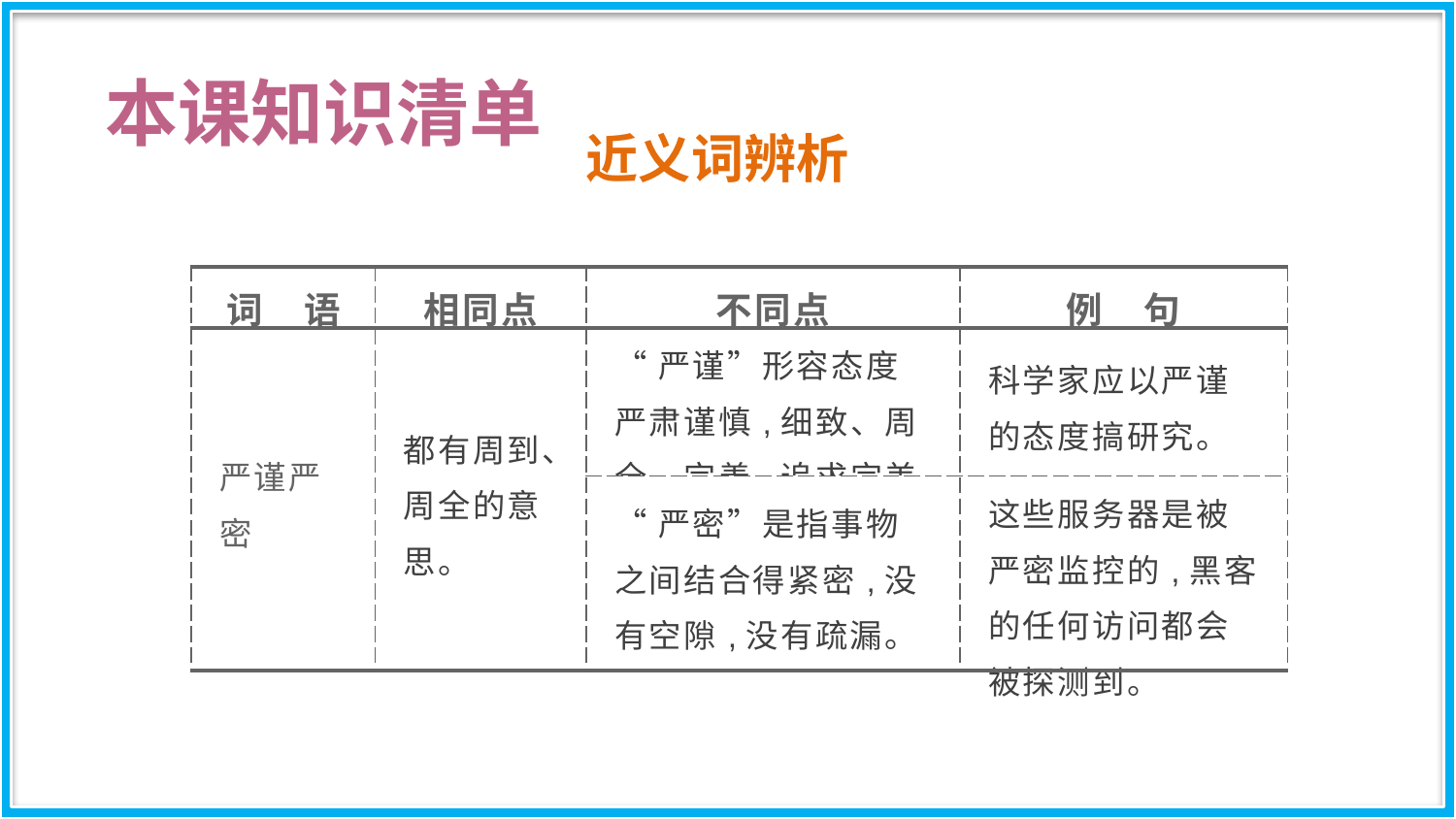

本课知识清单
近义词辨析
| 词　语 | 相同点 | 不同点 | 例　句 |
| --- | --- | --- | --- |
| 严谨严密 | 都有周到、周全的意思。 | “严谨”形容态度严肃谨慎,细致、周全、完善,追求完美。 | 科学家应以严谨的态度搞研究。 |
|  |  | “严密”是指事物之间结合得紧密,没有空隙,没有疏漏。 | 这些服务器是被严密监控的,黑客的任何访问都会被探测到。 |